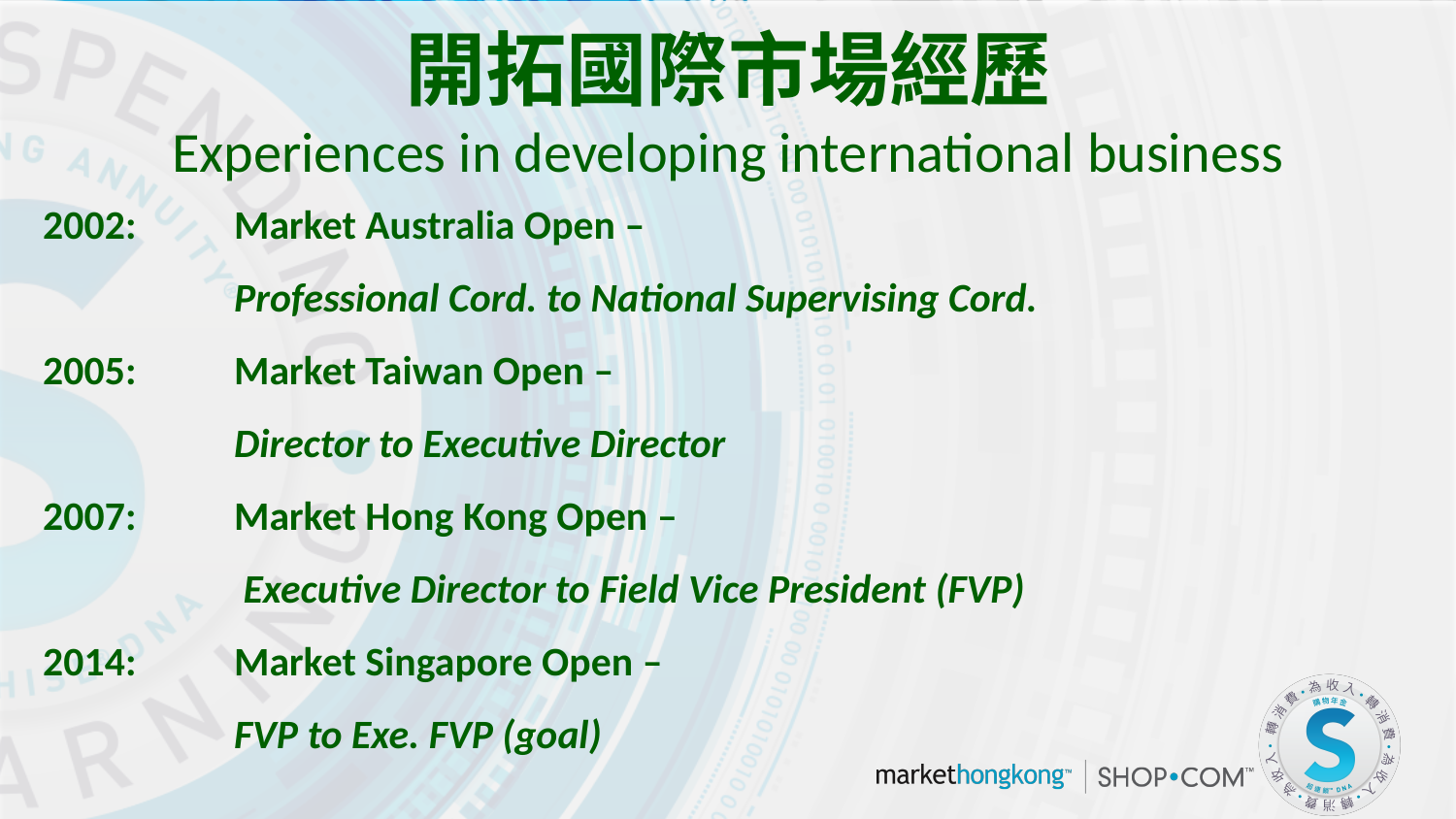

# 開拓國際市場經歷 Experiences in developing international business
2002:	Market Australia Open –
	Professional Cord. to National Supervising Cord.
2005:	Market Taiwan Open –
	Director to Executive Director
2007:	Market Hong Kong Open –
	 Executive Director to Field Vice President (FVP)
2014:	Market Singapore Open –
	FVP to Exe. FVP (goal)